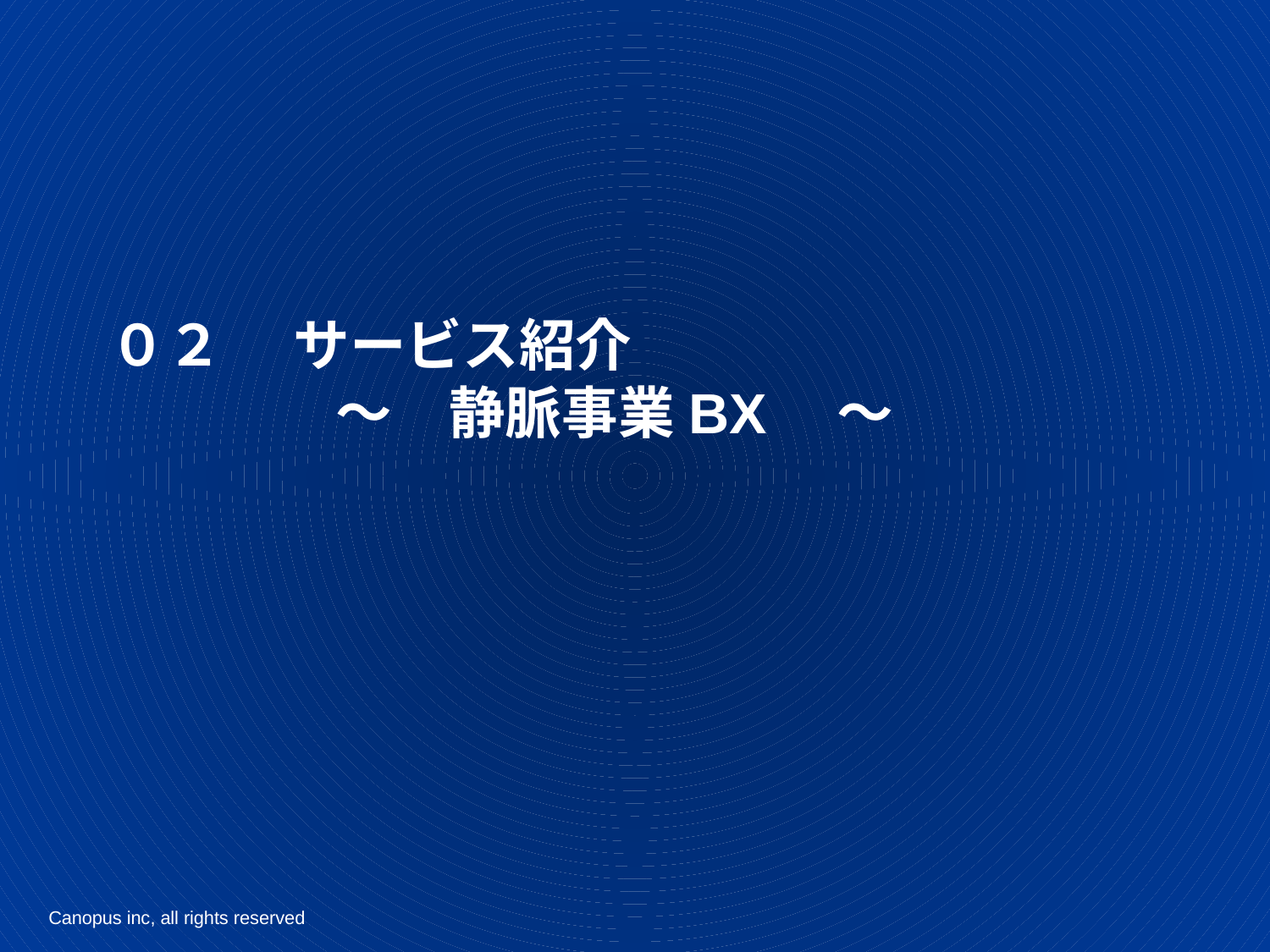

０２	　サービス紹介
　　　　～　静脈事業BX　～
22
22
22
Canopus inc, all rights reserved